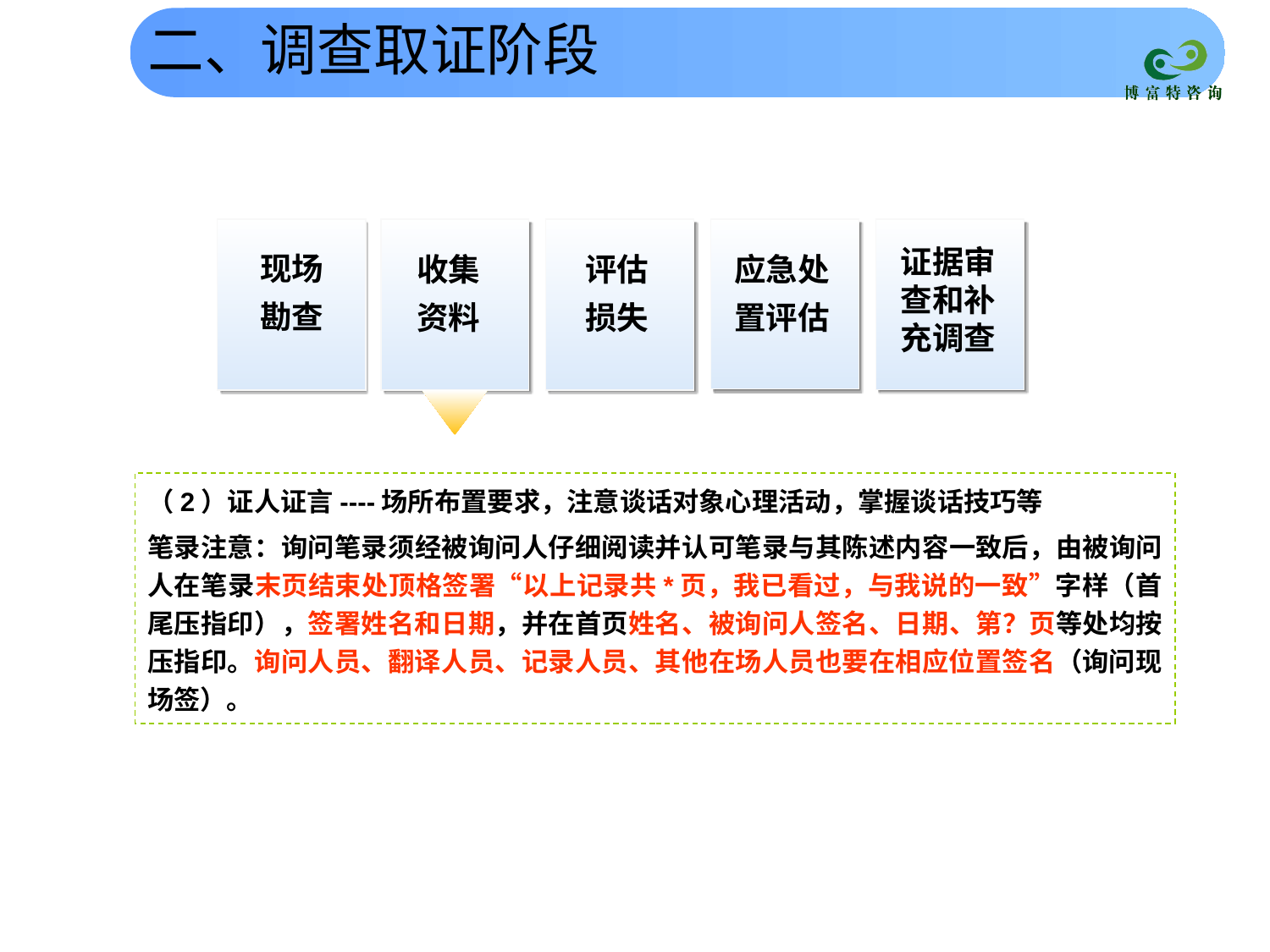

二、调查取证阶段

证据审查和补充调查
现场
勘查
收集
资料
评估
损失
应急处
置评估

（2）证人证言----场所布置要求，注意谈话对象心理活动，掌握谈话技巧等
笔录注意：询问笔录须经被询问人仔细阅读并认可笔录与其陈述内容一致后，由被询问人在笔录末页结束处顶格签署“以上记录共*页，我已看过，与我说的一致”字样（首尾压指印），签署姓名和日期，并在首页姓名、被询问人签名、日期、第？页等处均按压指印。询问人员、翻译人员、记录人员、其他在场人员也要在相应位置签名（询问现场签）。